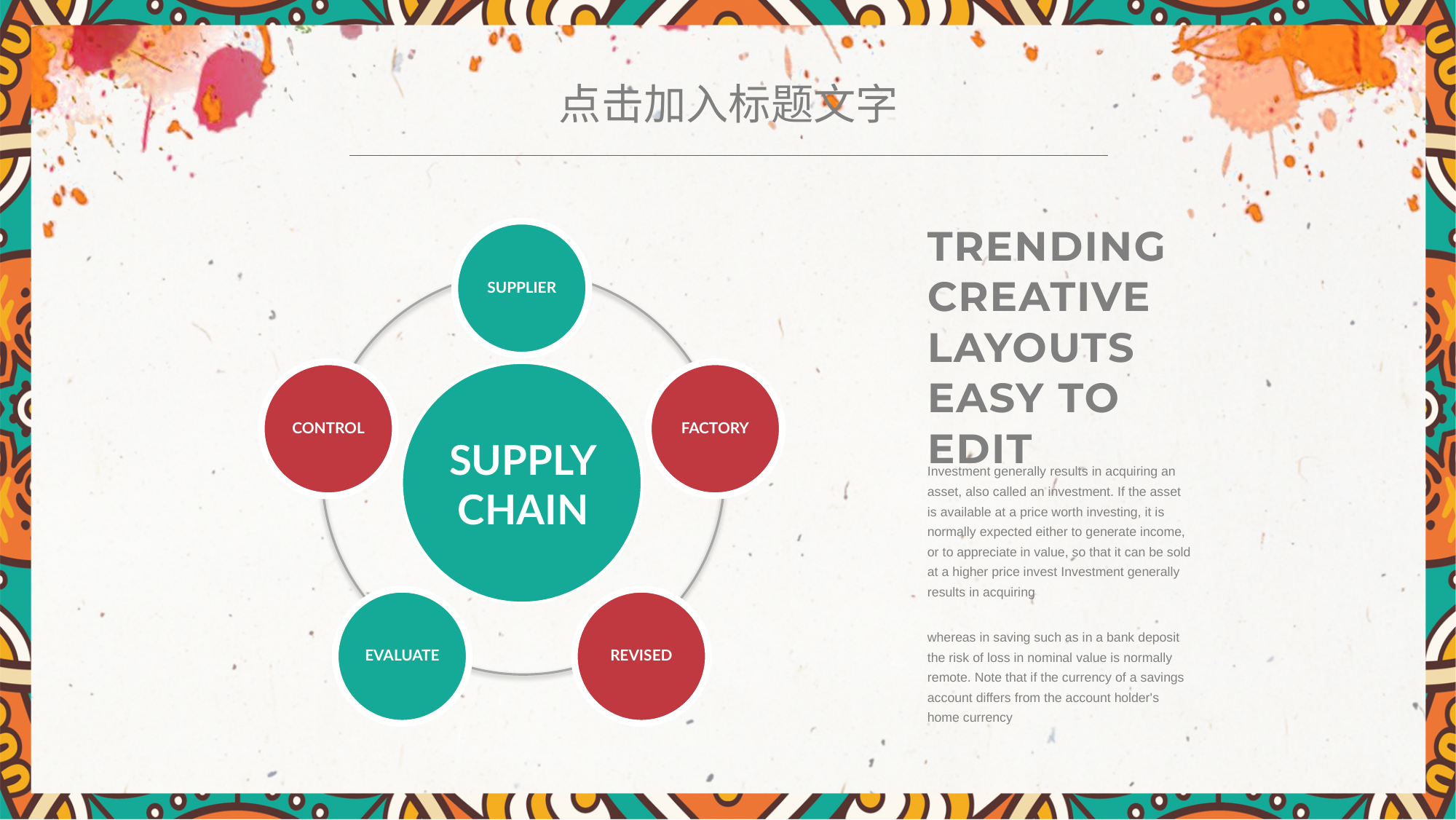

点击加入标题文字
SUPPLIER

CONTROL
FACTORY

SUPPLY
CHAIN
EVALUATE
REVISED
TRENDING
CREATIVE
LAYOUTS
EASY TO EDIT
Investment generally results in acquiring an asset, also called an investment. If the asset is available at a price worth investing, it is normally expected either to generate income, or to appreciate in value, so that it can be sold at a higher price invest Investment generally results in acquiring

whereas in saving such as in a bank deposit the risk of loss in nominal value is normally remote. Note that if the currency of a savings account differs from the account holder's home currency